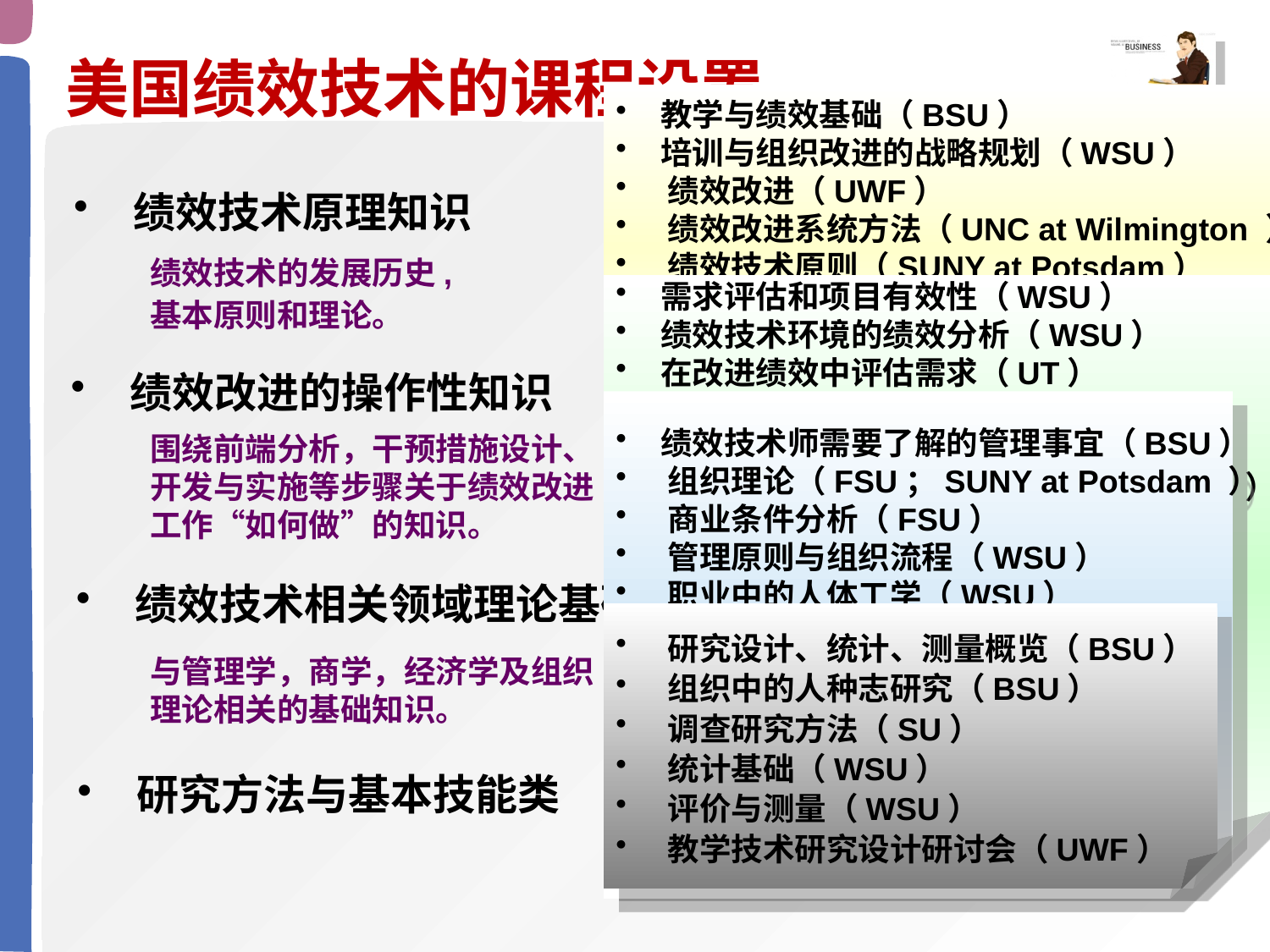

美国绩效技术的课程设置
 教学与绩效基础（BSU）
 培训与组织改进的战略规划（WSU）
  绩效改进（UWF）
  绩效改进系统方法（UNC at Wilmington ）
  绩效技术原则（SUNY at Potsdam）
  绩效技术（PU；GSU；WSU）
  人类绩效技术理论与实践（UT）
  绩效技术原理知识
绩效技术的发展历史,
基本原则和理论。
 需求评估和项目有效性（WSU）
 绩效技术环境的绩效分析（WSU）
 在改进绩效中评估需求（UT）
 绩效技术的教学设计（UWF）
 工作帮助和电子绩效支持（BSU）
 准备绩效支持材料（ SUNY at Potsdam ）
 知识管理（WSU）
 设计绩效支持系统（UM-Columbia）
 创新扩散（FSU）
 计划的变革与创新（SU）
 争端处理（ SUNY at Potsdam ）
 项目评价（OU； SUNY at Potsdam ）
 评价方法论（BSU）
 教学与培训的成本有效性分析（SU）
  绩效改进的操作性知识

 绩效技术师需要了解的管理事宜（BSU）
  组织理论（FSU；SUNY at Potsdam ）
  商业条件分析（FSU）
  管理原则与组织流程（WSU）
  职业中的人体工学（WSU）
  工程心理学（WSU）
  团队开发（WSU）
  组织传播（SUNY at Potsdam）
  改变管理、咨询与小组培训（IU）
  MBA基础：管理经济学（UWF）
  人力资源开发（FSU）
围绕前端分析，干预措施设计、
开发与实施等步骤关于绩效改进
工作“如何做”的知识。

  绩效技术相关领域理论基础知识

  研究设计、统计、测量概览（BSU）
  组织中的人种志研究（BSU）
  调查研究方法（SU）
  统计基础（WSU）
  评价与测量（WSU）
  教学技术研究设计研讨会（UWF）
与管理学，商学，经济学及组织
理论相关的基础知识。
  研究方法与基本技能类